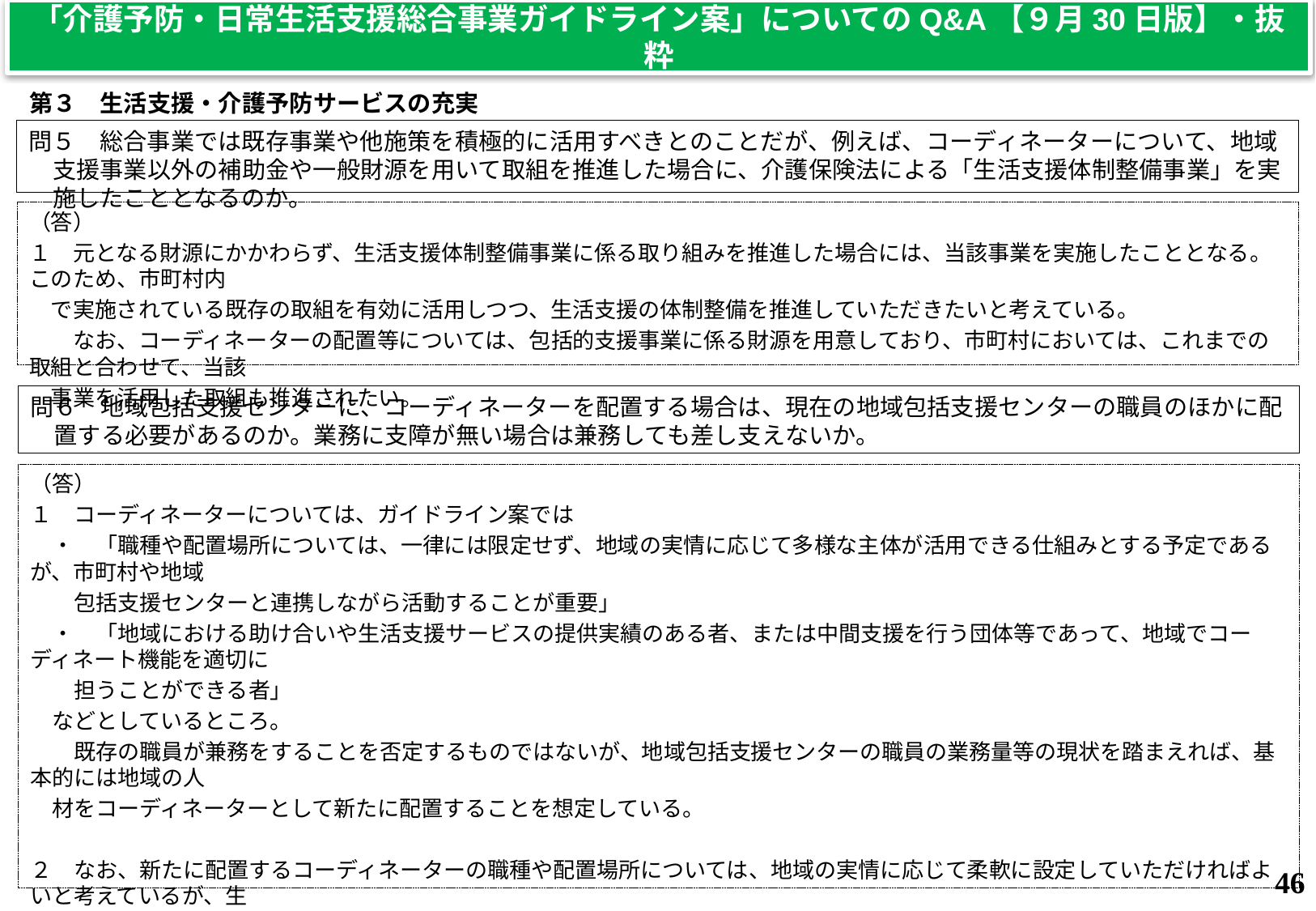

「介護予防・日常生活支援総合事業ガイドライン案」についてのQ&A【９月30日版】・抜粋
第３　生活支援・介護予防サービスの充実
問５　総合事業では既存事業や他施策を積極的に活用すべきとのことだが、例えば、コーディネーターについて、地域支援事業以外の補助金や一般財源を用いて取組を推進した場合に、介護保険法による「生活支援体制整備事業」を実施したこととなるのか。
（答）
１　元となる財源にかかわらず、生活支援体制整備事業に係る取り組みを推進した場合には、当該事業を実施したこととなる。このため、市町村内
　で実施されている既存の取組を有効に活用しつつ、生活支援の体制整備を推進していただきたいと考えている。
　　なお、コーディネーターの配置等については、包括的支援事業に係る財源を用意しており、市町村においては、これまでの取組と合わせて、当該
　事業を活用した取組も推進されたい。
問６　地域包括支援センターに、コーディネーターを配置する場合は、現在の地域包括支援センターの職員のほかに配置する必要があるのか。業務に支障が無い場合は兼務しても差し支えないか。
（答）
１　コーディネーターについては、ガイドライン案では
　・　「職種や配置場所については、一律には限定せず、地域の実情に応じて多様な主体が活用できる仕組みとする予定であるが、市町村や地域
　　包括支援センターと連携しながら活動することが重要」
　・　「地域における助け合いや生活支援サービスの提供実績のある者、または中間支援を行う団体等であって、地域でコーディネート機能を適切に
　　担うことができる者」
　などとしているところ。
　　既存の職員が兼務をすることを否定するものではないが、地域包括支援センターの職員の業務量等の現状を踏まえれば、基本的には地域の人
　材をコーディネーターとして新たに配置することを想定している。

２　なお、新たに配置するコーディネーターの職種や配置場所については、地域の実情に応じて柔軟に設定していただければよいと考えているが、生
　活支援の担い手の養成、サービスの開発等を行うコーディネ-ターの役割を効果的に果たすことができる職種や配置場所を、市町村が中心となっ
　て、例えば、協議体とも連携しつつ、幅広く検討していただきたいと考えている。
46